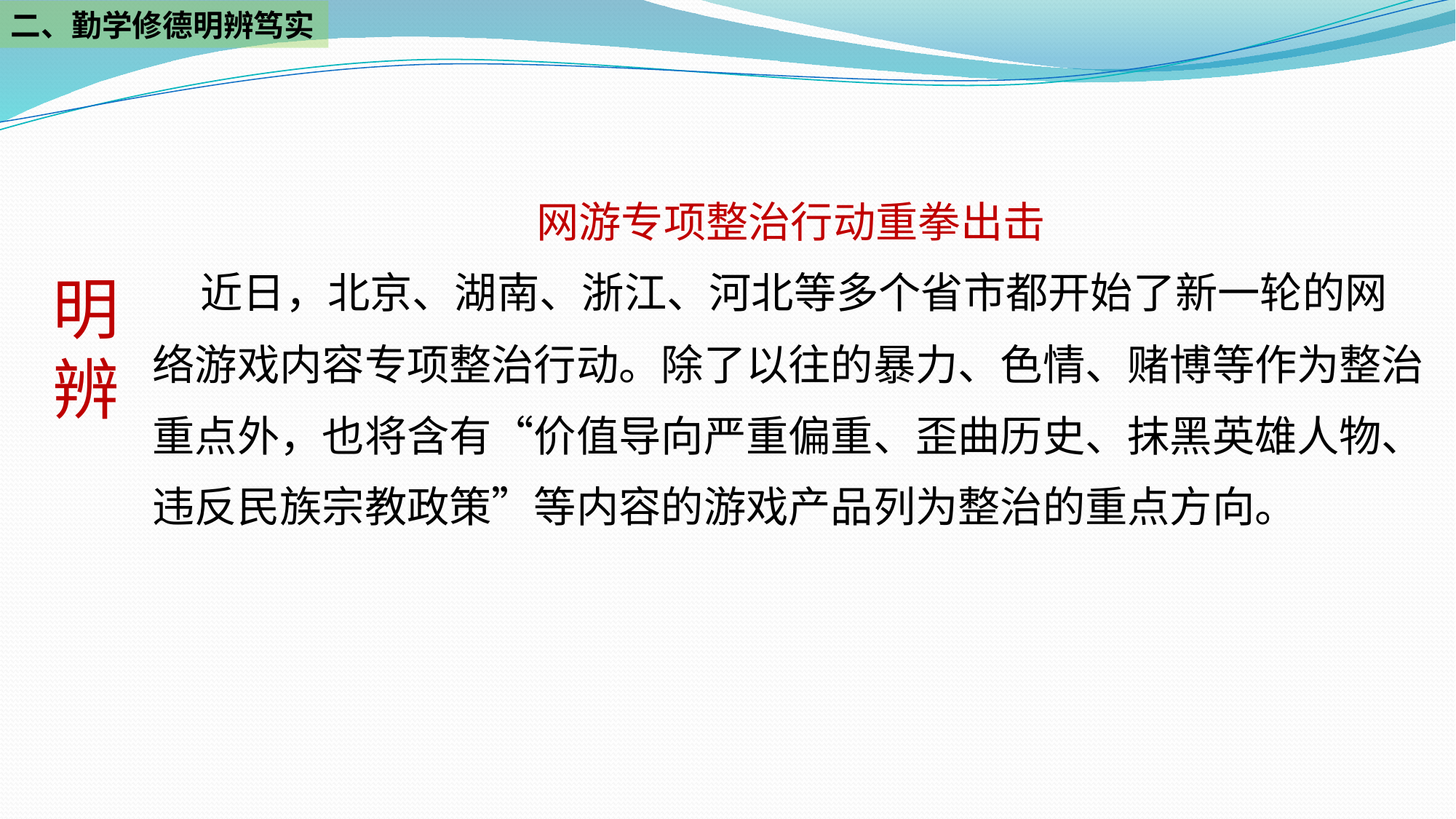

二、勤学修德明辨笃实
网游专项整治行动重拳出击
    近日，北京、湖南、浙江、河北等多个省市都开始了新一轮的网络游戏内容专项整治行动。除了以往的暴力、色情、赌博等作为整治重点外，也将含有“价值导向严重偏重、歪曲历史、抹黑英雄人物、违反民族宗教政策”等内容的游戏产品列为整治的重点方向。

明
辨